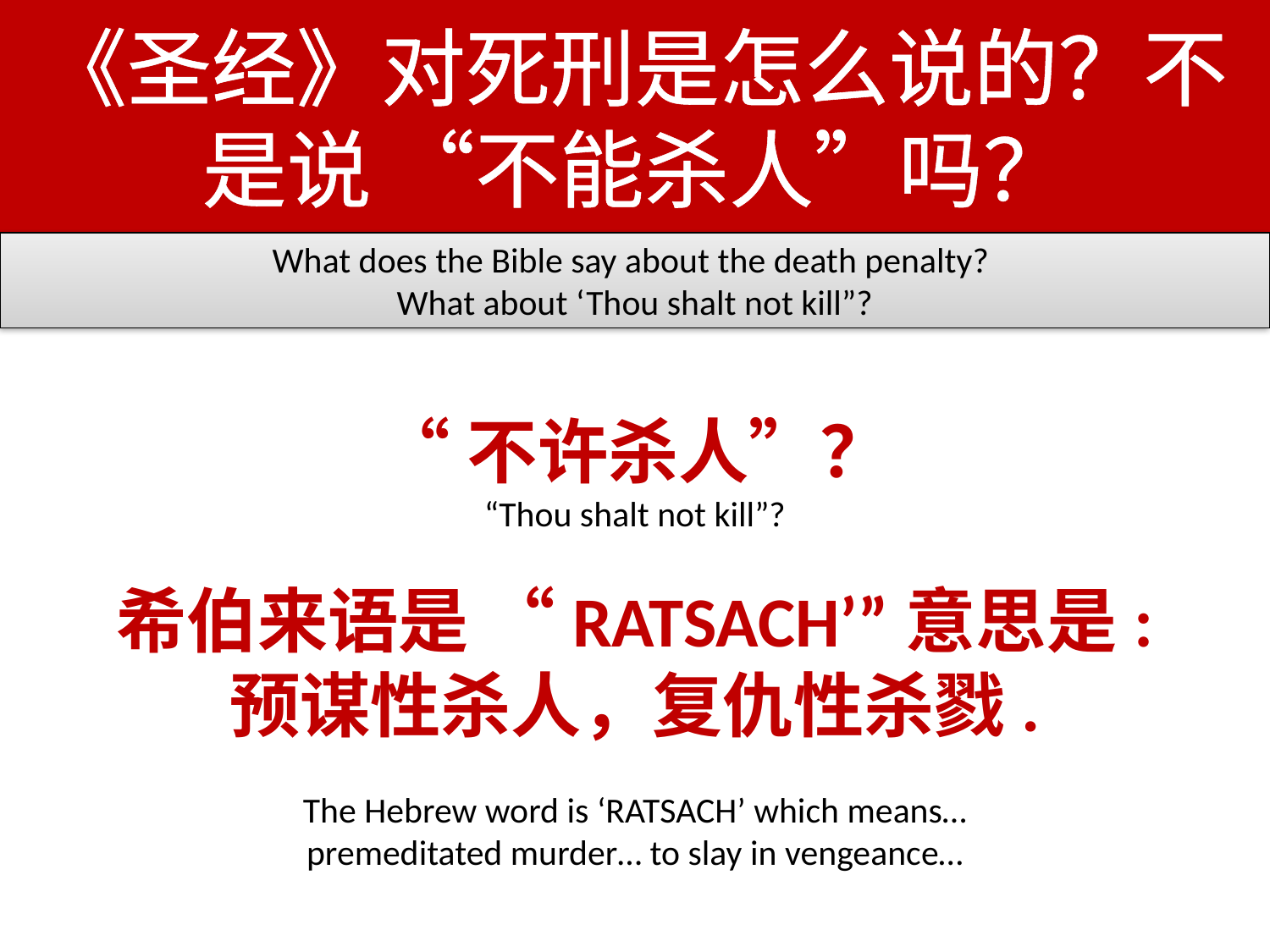

《圣经》对死刑是怎么说的？不是说 “不能杀人”吗？
What does the Bible say about the death penalty?
What about ‘Thou shalt not kill”?
“不许杀人”？
“Thou shalt not kill”?

希伯来语是 “RATSACH’”意思是:
预谋性杀人，复仇性杀戮.

The Hebrew word is ‘RATSACH’ which means…
premeditated murder… to slay in vengeance…